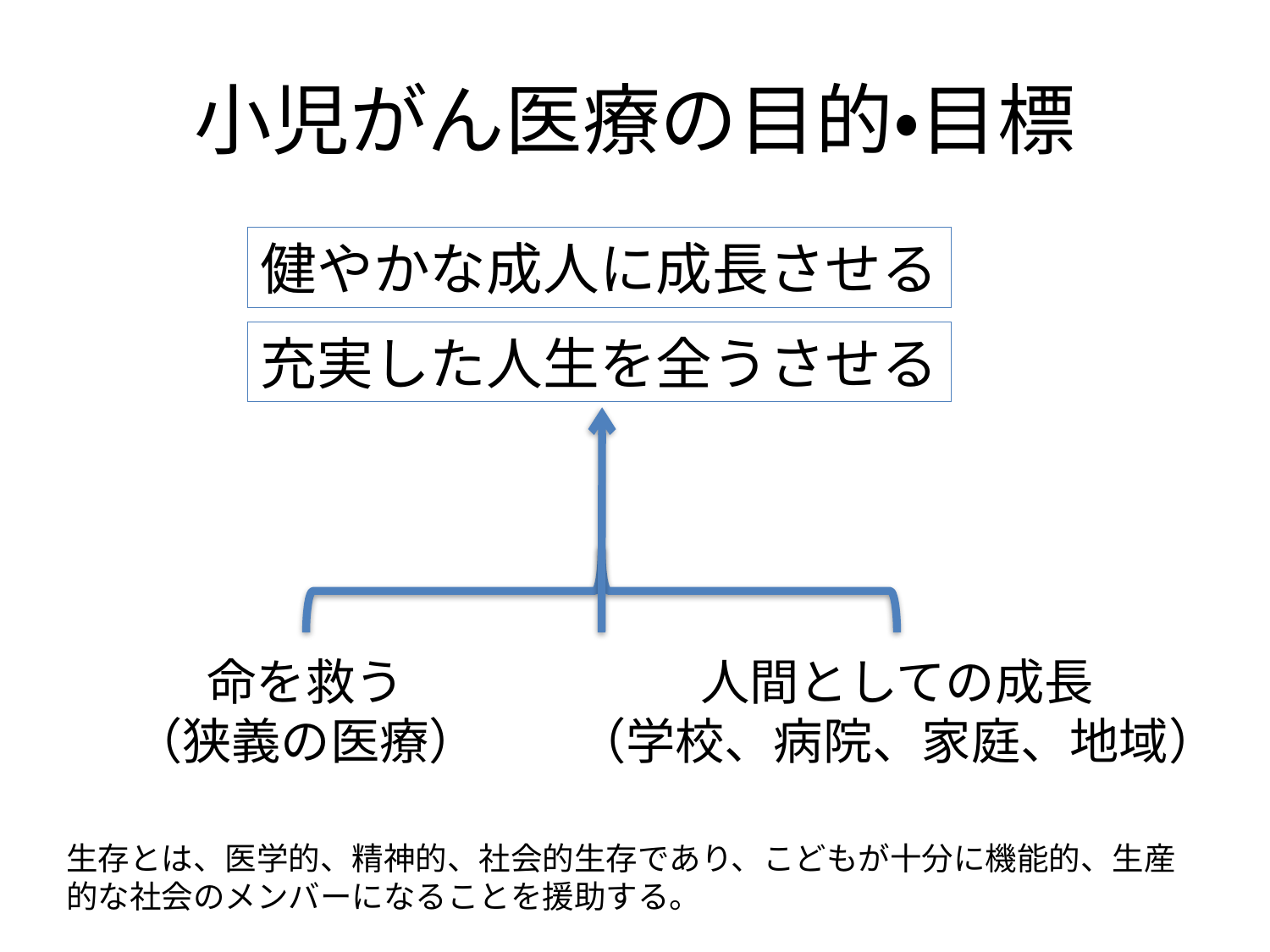

# 小児がん医療の目的・目標
健やかな成人に成長させる

充実した人生を全うさせる
人間としての成長
（学校、病院、家庭、地域）
命を救う
（狭義の医療）
生存とは、医学的、精神的、社会的生存であり、こどもが十分に機能的、生産的な社会のメンバーになることを援助する。